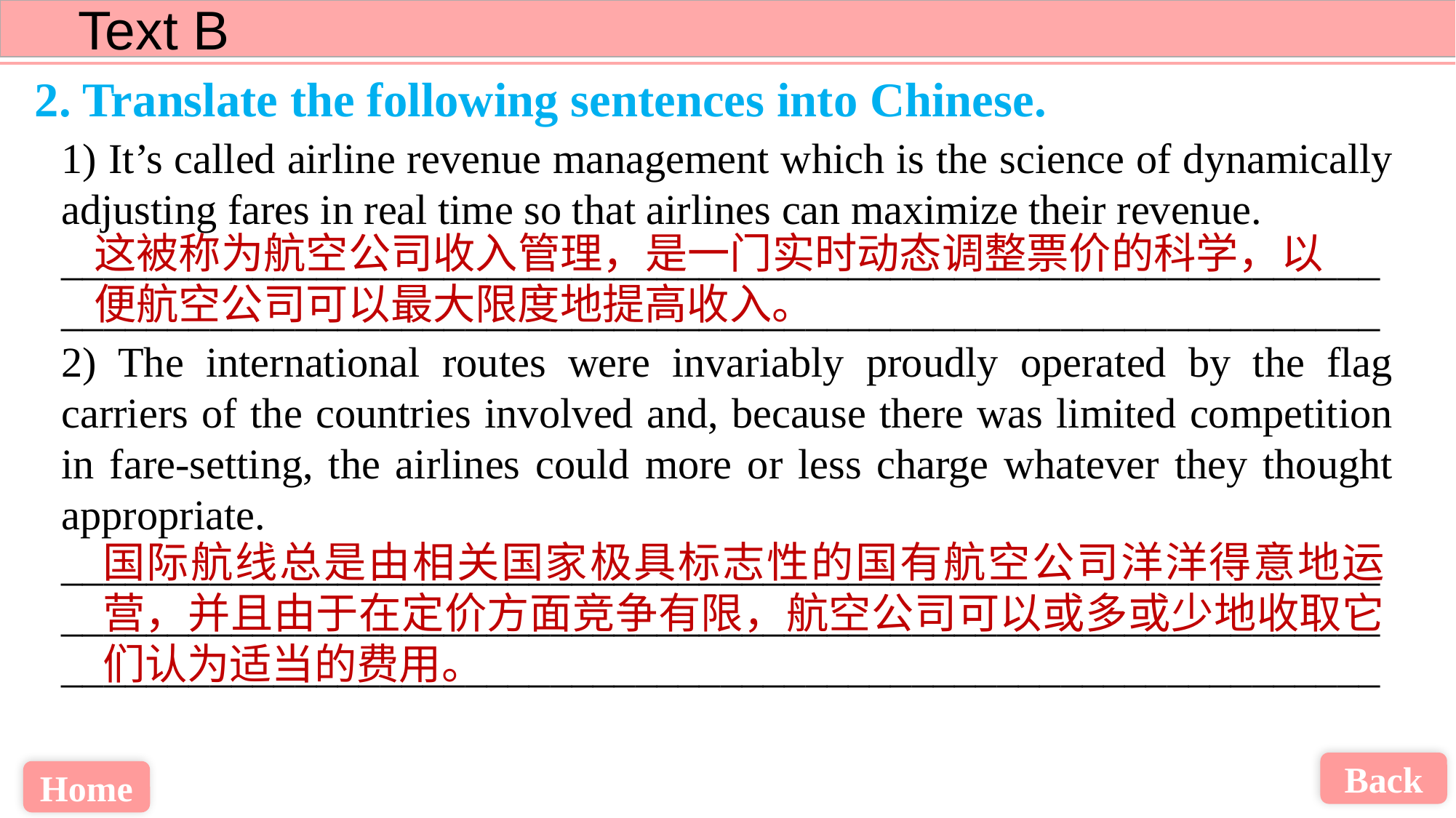

2. Translate the following sentences into Chinese.
1) It’s called airline revenue management which is the science of dynamically adjusting fares in real time so that airlines can maximize their revenue.
______________________________________________________________
______________________________________________________________
2) The international routes were invariably proudly operated by the flag carriers of the countries involved and, because there was limited competition in fare-setting, the airlines could more or less charge whatever they thought appropriate.
__________________________________________________________________________________________________________________________________________________________________________________________
这被称为航空公司收入管理，是一门实时动态调整票价的科学，以便航空公司可以最大限度地提高收入。
国际航线总是由相关国家极具标志性的国有航空公司洋洋得意地运营，并且由于在定价方面竞争有限，航空公司可以或多或少地收取它们认为适当的费用。
Back